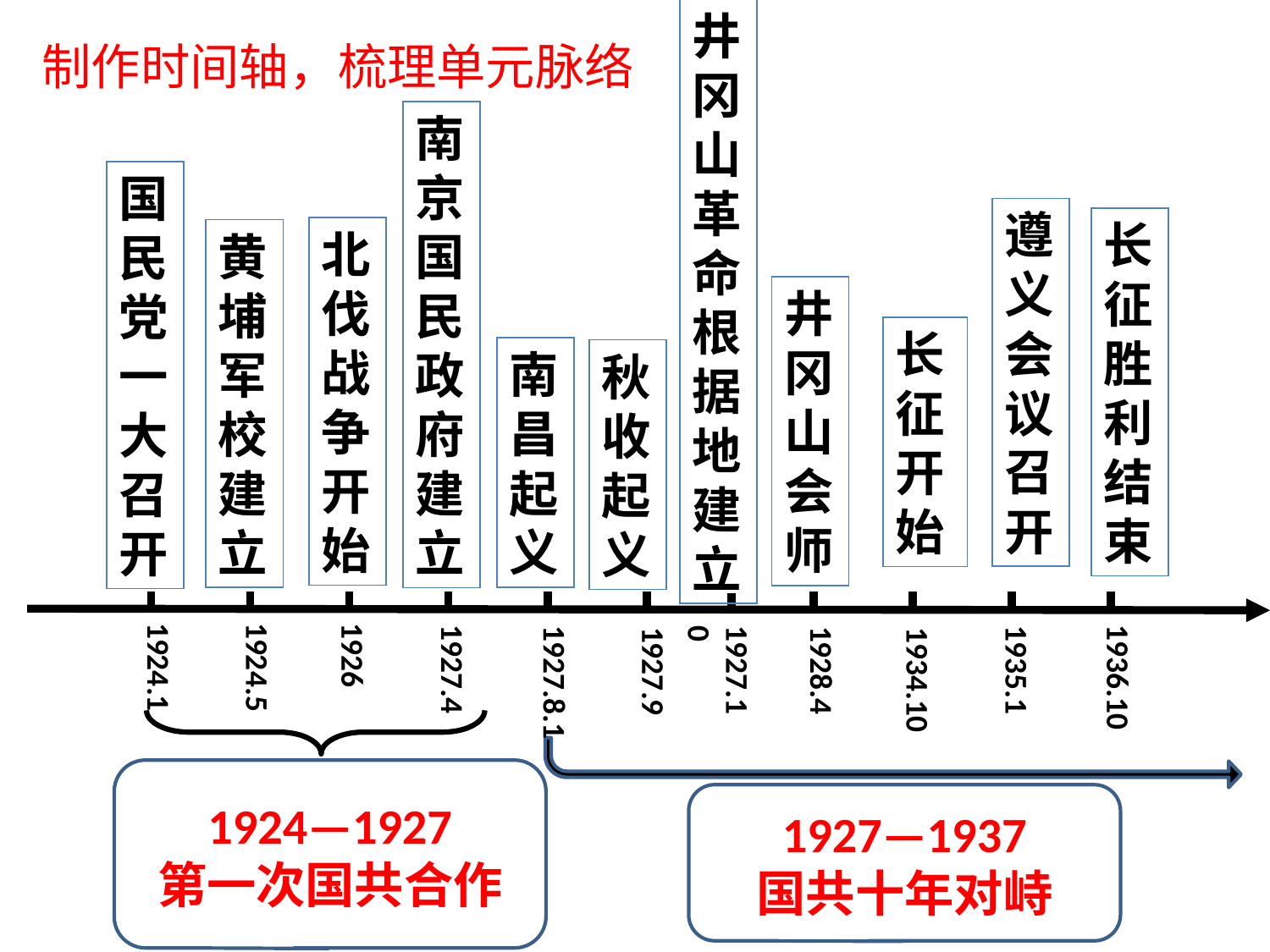

井冈山革命根据地建立
制作时间轴，梳理单元脉络
南京国民政府建立
国民党一大召开
遵义会议召开
长征胜利结束
北伐战争开始
黄埔军校建立
井冈山会师
长
征
开
始
南昌起义
秋收起义

1924.1
1924.5
1926
1927.4
1936.10
1935.1
1927.10
1927.8.1
1928.4
1927.9
1934.10

1924—1927
第一次国共合作
1927—1937
国共十年对峙